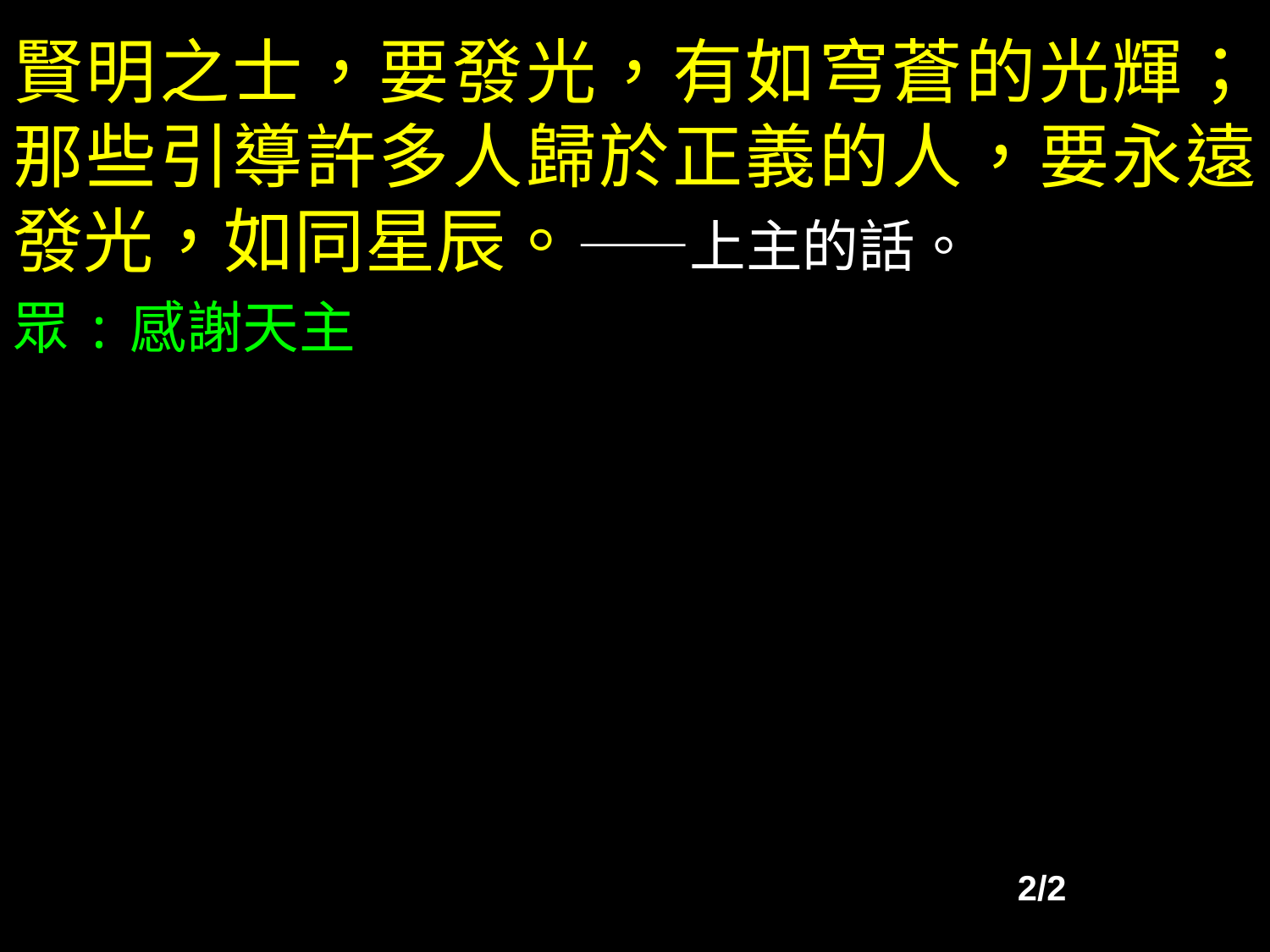

賢明之士，要發光，有如穹蒼的光輝；那些引導許多人歸於正義的人，要永遠發光，如同星辰。——上主的話。
眾:感謝天主

2/2